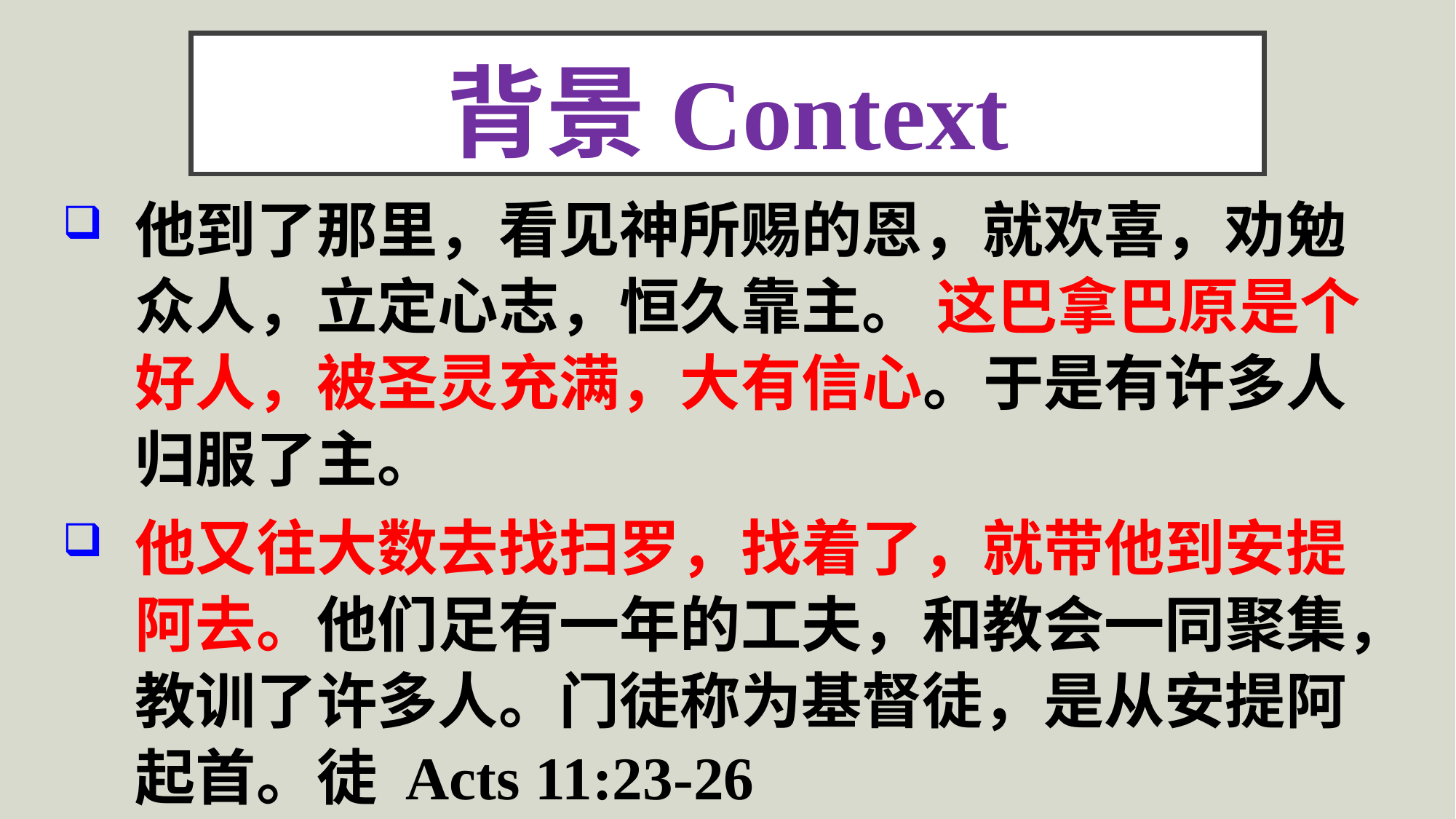

# 背景Context
他到了那里，看见神所赐的恩，就欢喜，劝勉众人，立定心志，恒久靠主。 这巴拿巴原是个好人，被圣灵充满，大有信心。于是有许多人归服了主。
他又往大数去找扫罗，找着了，就带他到安提阿去。他们足有一年的工夫，和教会一同聚集，教训了许多人。门徒称为基督徒，是从安提阿起首。徒 Acts 11:23-26